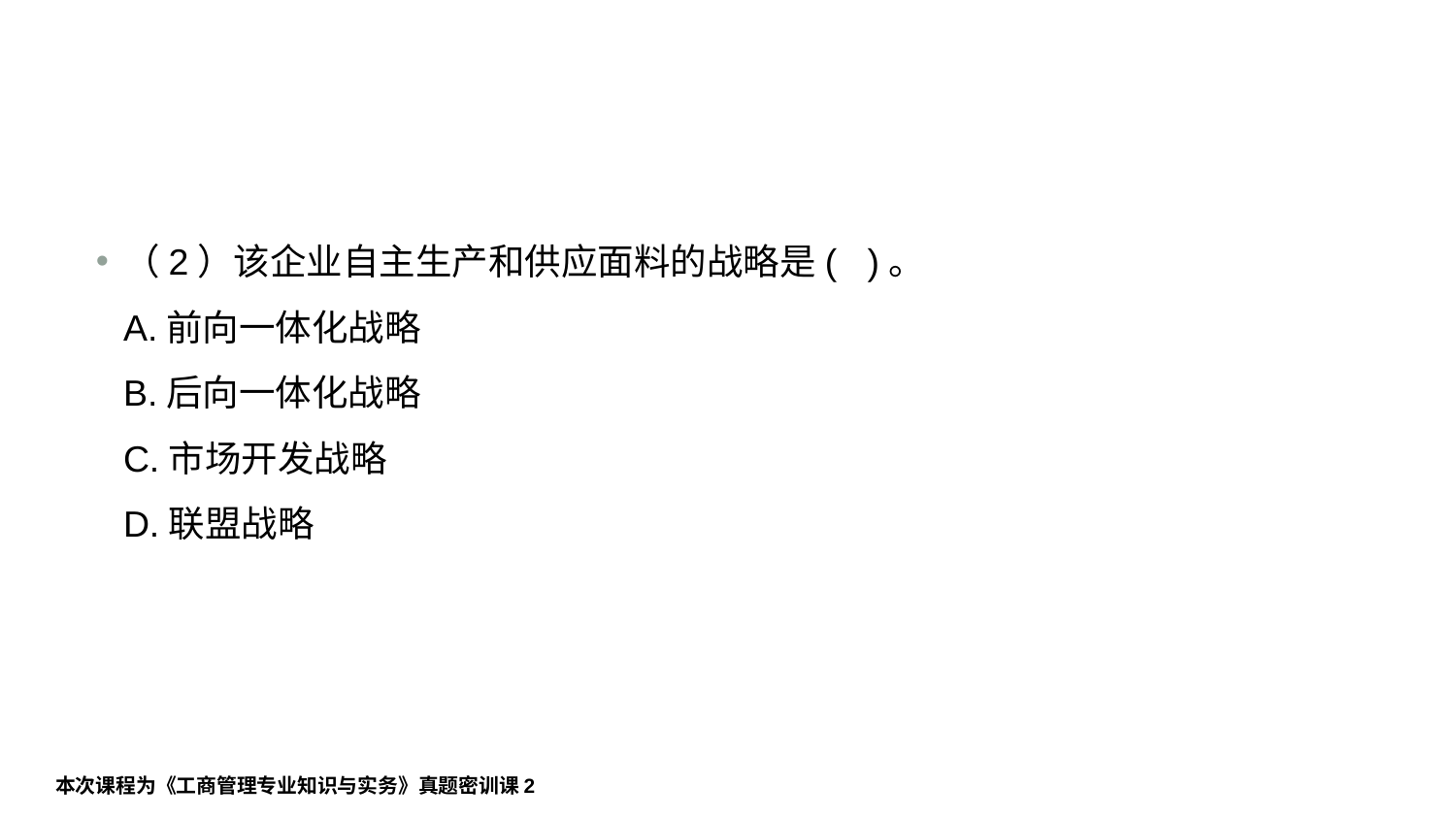

（2）该企业自主生产和供应面料的战略是(   )。
A.前向一体化战略
B.后向一体化战略
C.市场开发战略
D.联盟战略